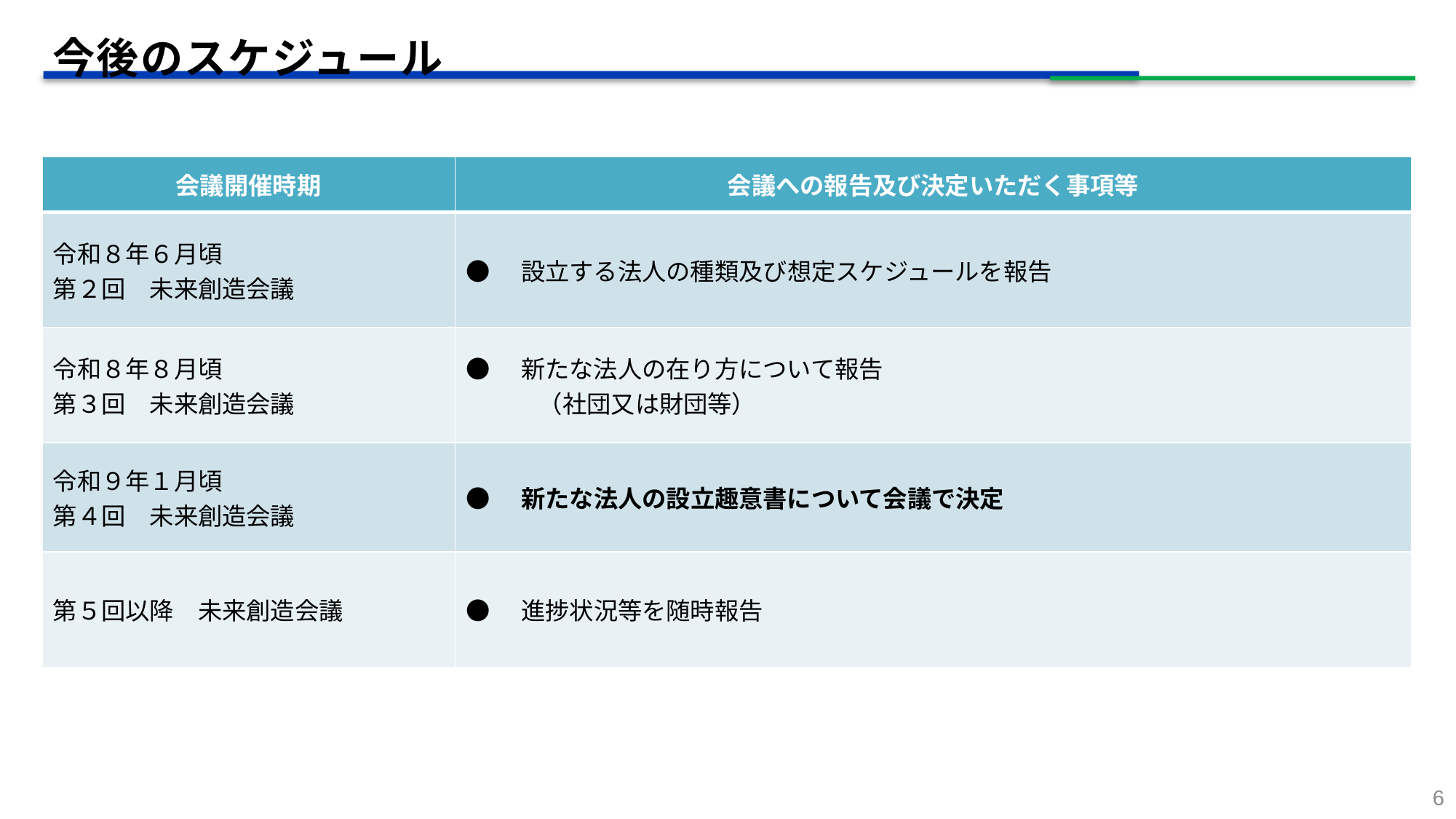

今後のスケジュール

| 会議開催時期 | 会議への報告及び決定いただく事項等 |
| --- | --- |
| 令和８年６月頃 第２回　未来創造会議 | ●　設立する法人の種類及び想定スケジュールを報告 |
| 令和８年８月頃 第３回　未来創造会議 | ●　新たな法人の在り方について報告　 　　　（社団又は財団等） |
| 令和９年１月頃 第４回　未来創造会議 | ●　新たな法人の設立趣意書について会議で決定 |
| 第５回以降　未来創造会議 | ●　進捗状況等を随時報告 |